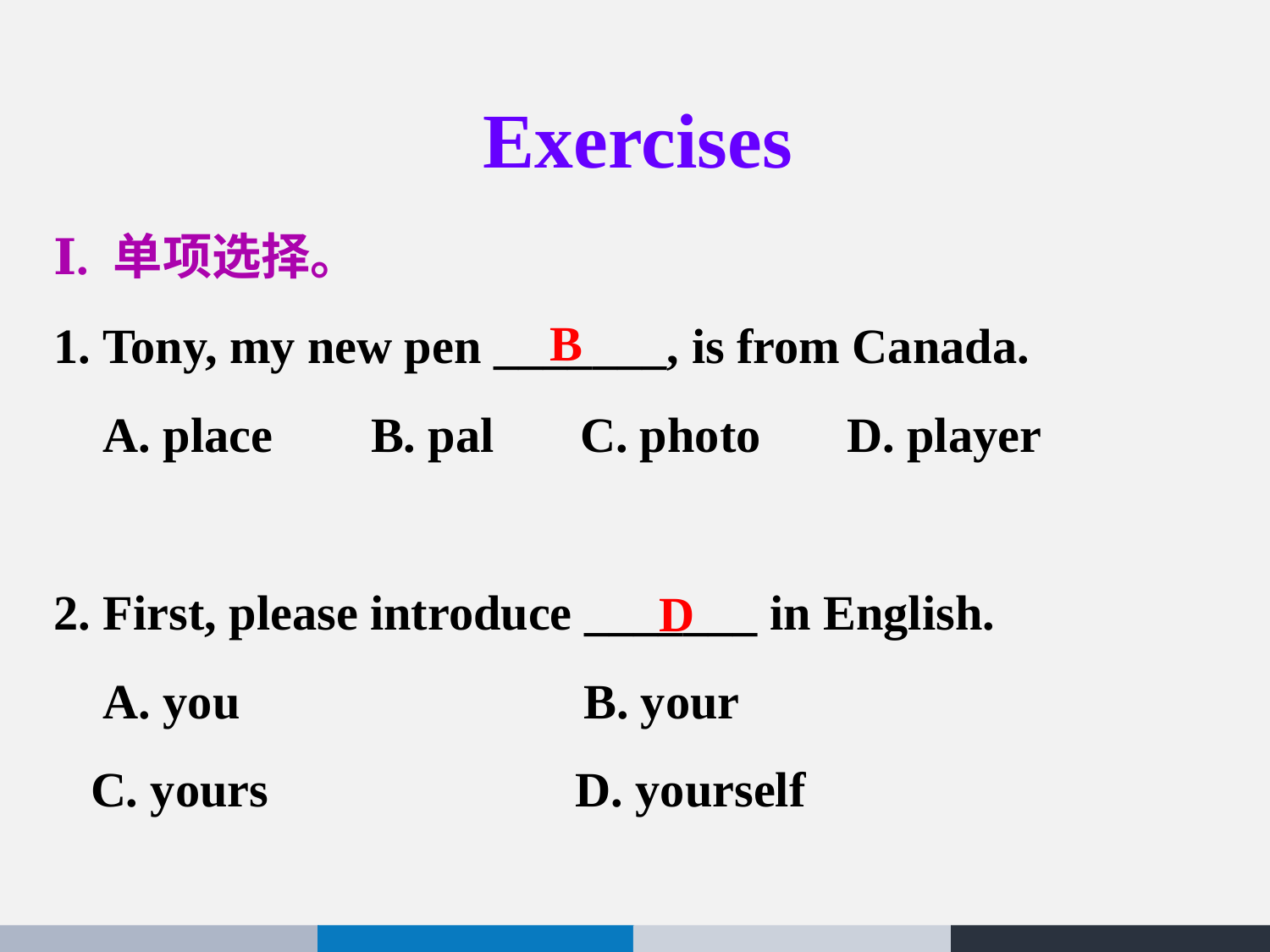

Exercises
Ⅰ. 单项选择。
1. Tony, my new pen _______, is from Canada.
    A. place        B. pal       C. photo       D. player

2. First, please introduce _______ in English.
    A. you                            B. your
   C. yours                         D. yourself
B
D